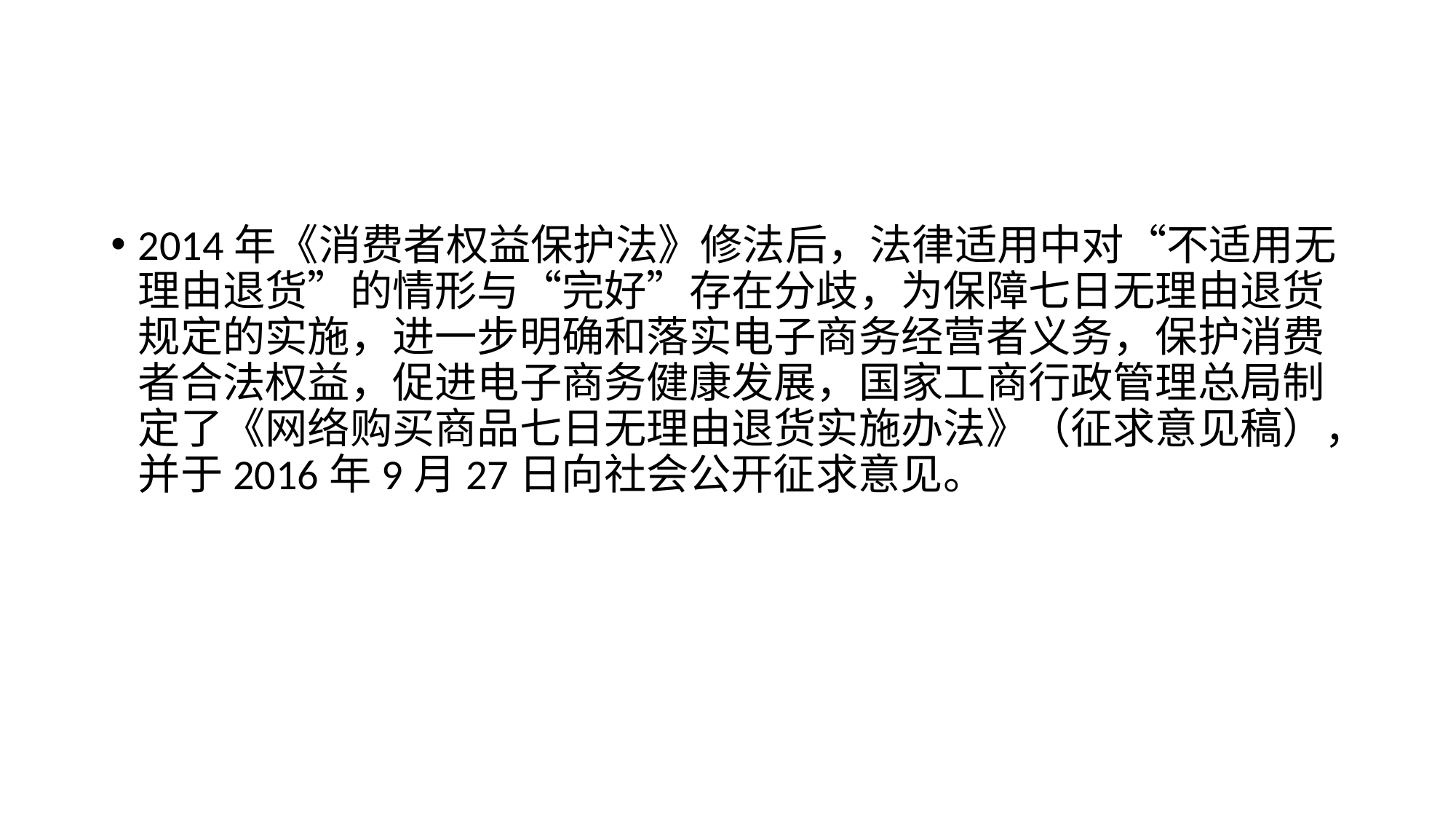

#
2014年《消费者权益保护法》修法后，法律适用中对“不适用无理由退货”的情形与“完好”存在分歧，为保障七日无理由退货规定的实施，进一步明确和落实电子商务经营者义务，保护消费者合法权益，促进电子商务健康发展，国家工商行政管理总局制定了《网络购买商品七日无理由退货实施办法》（征求意见稿），并于2016年9月27日向社会公开征求意见。